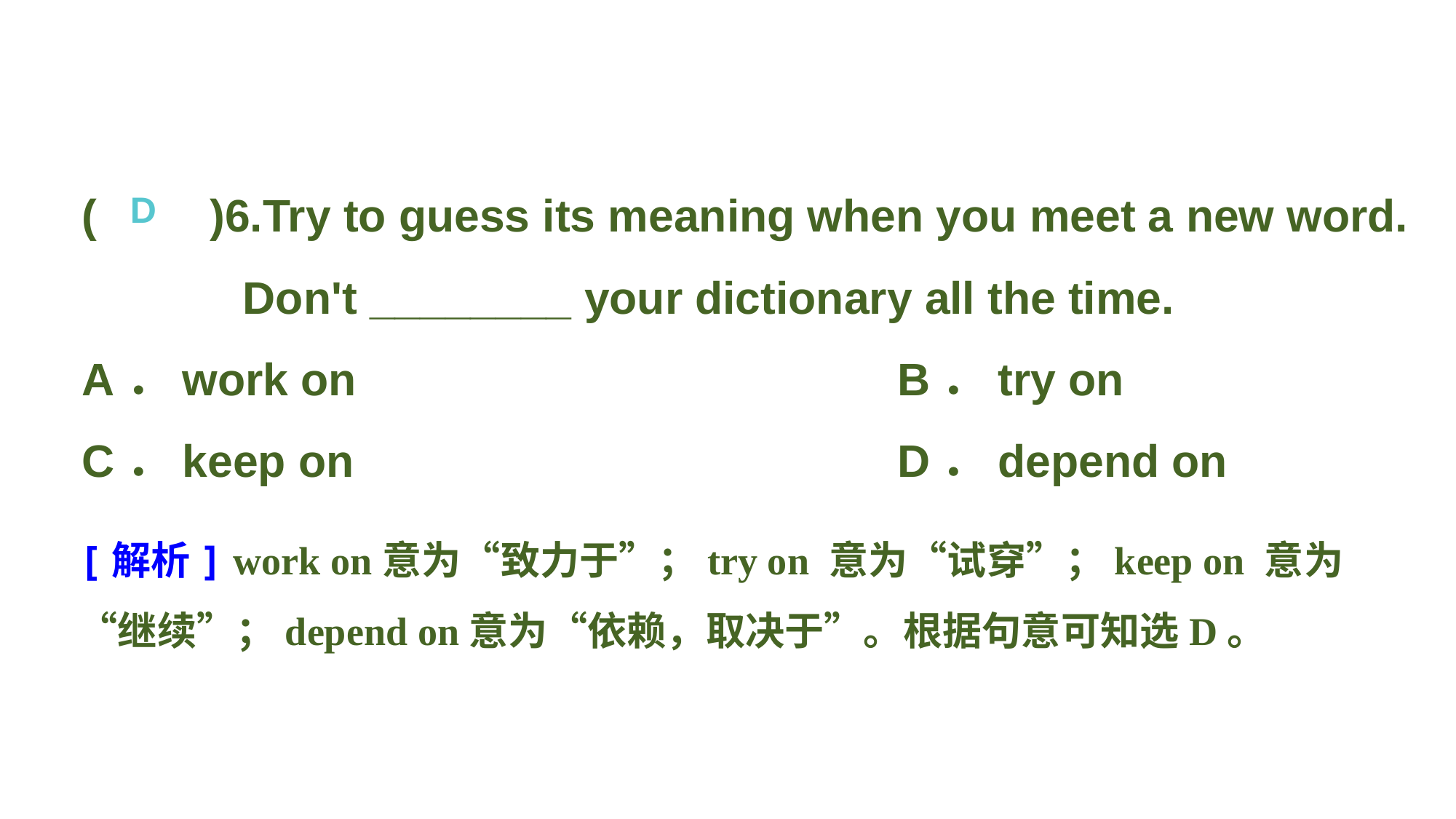

(　　)6.Try to guess its meaning when you meet a new word. Don't ________ your dictionary all the time.
A．work on  					B．try on
C．keep on  					D．depend on
D
[解析] work on意为“致力于”；try on 意为“试穿”；keep on 意为“继续”；depend on意为“依赖，取决于”。根据句意可知选D。